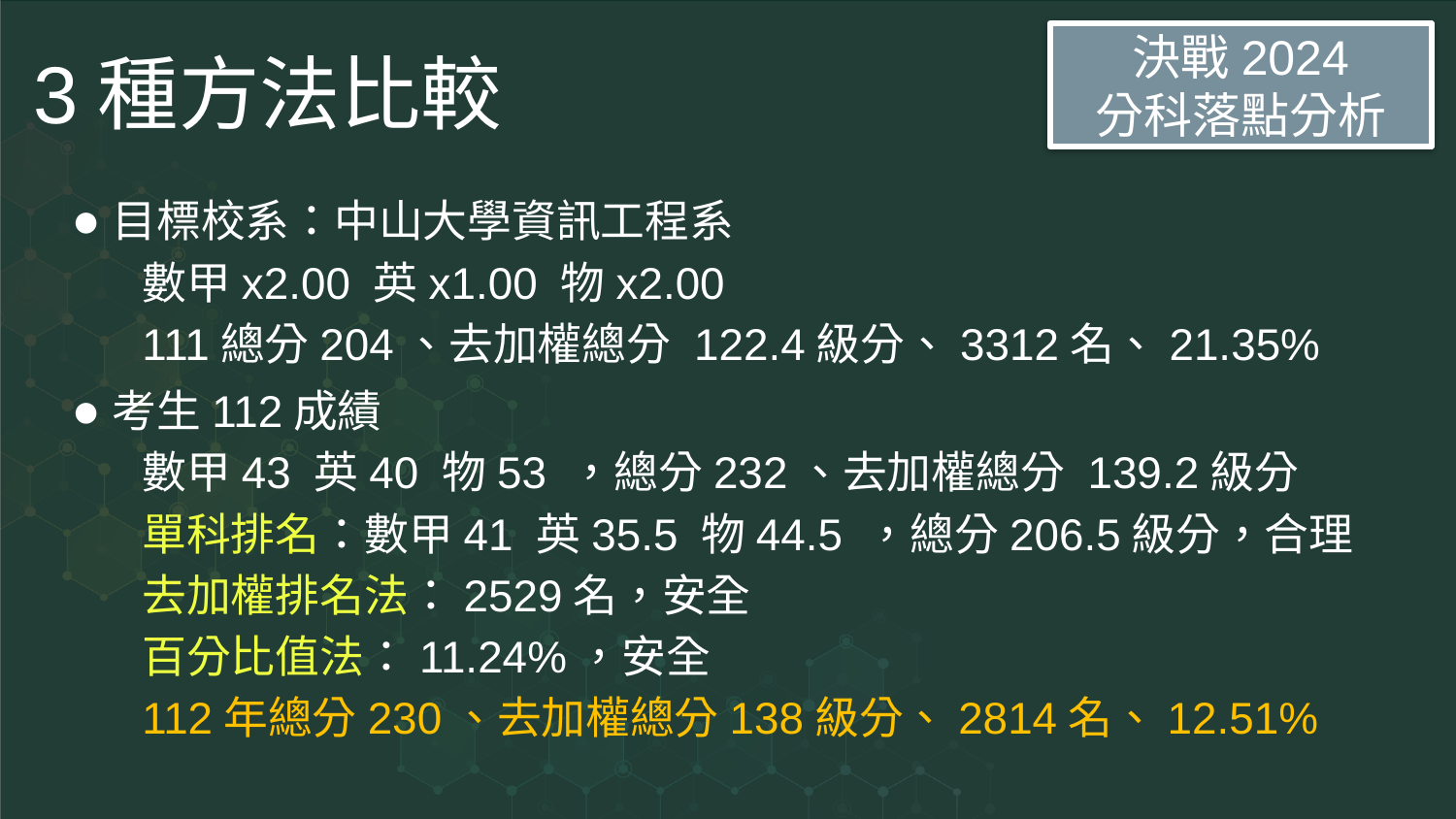

決戰2024
分科落點分析
# 3種方法比較

●目標校系：中山大學資訊工程系
數甲x2.00 英x1.00 物x2.00
111總分204、去加權總分 122.4級分、3312名、21.35%
●考生112成績
數甲43 英40 物53 ，總分232、去加權總分 139.2級分
單科排名：數甲41 英35.5 物44.5 ，總分206.5級分，合理
去加權排名法：2529名，安全
百分比值法：11.24%，安全
112年總分230、去加權總分138級分、2814名、12.51%